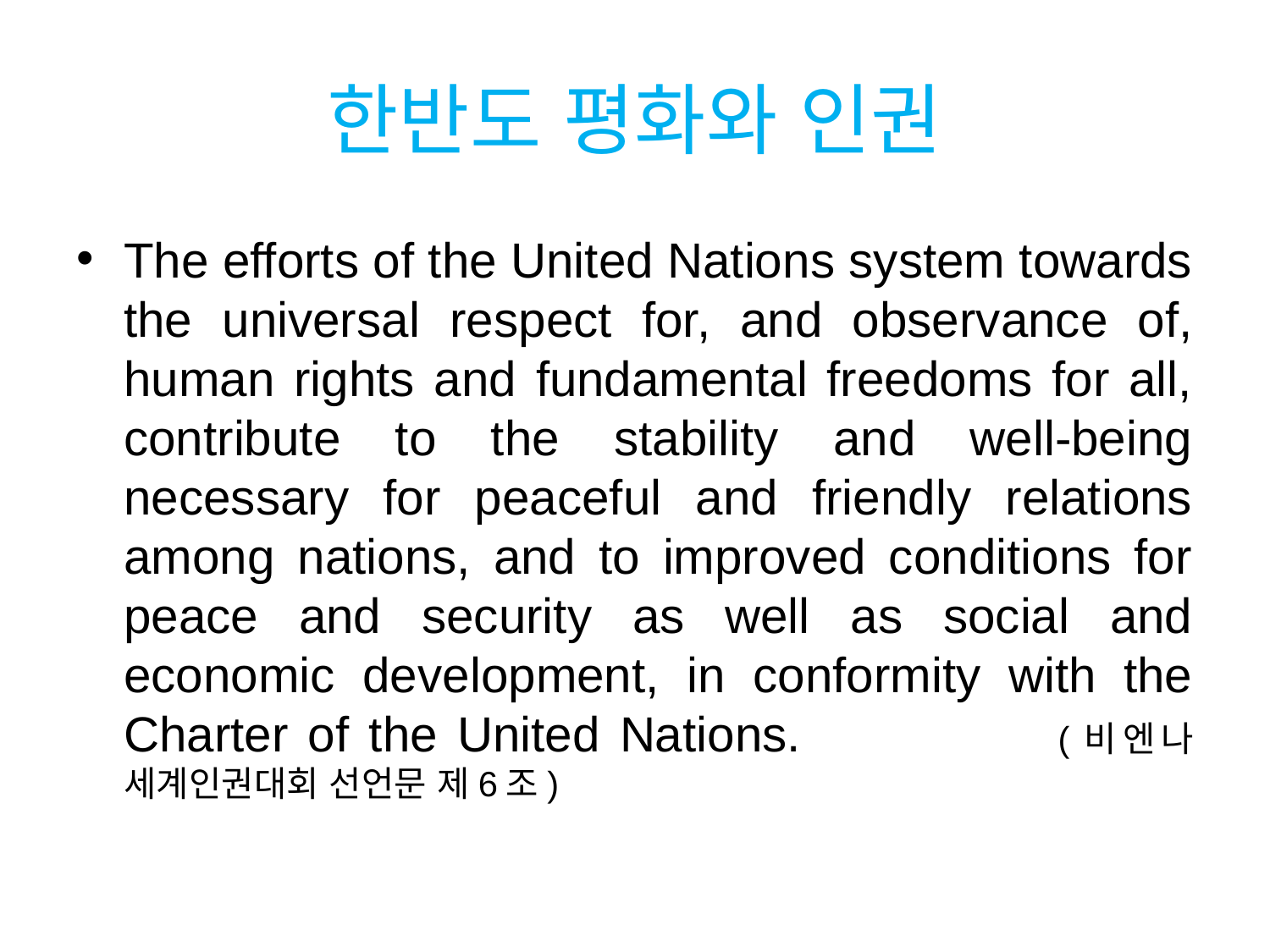

# 한반도 평화와 인권
The efforts of the United Nations system towards the universal respect for, and observance of, human rights and fundamental freedoms for all, contribute to the stability and well-being necessary for peaceful and friendly relations among nations, and to improved conditions for peace and security as well as social and economic development, in conformity with the Charter of the United Nations.             (비엔나 세계인권대회 선언문 제6조)